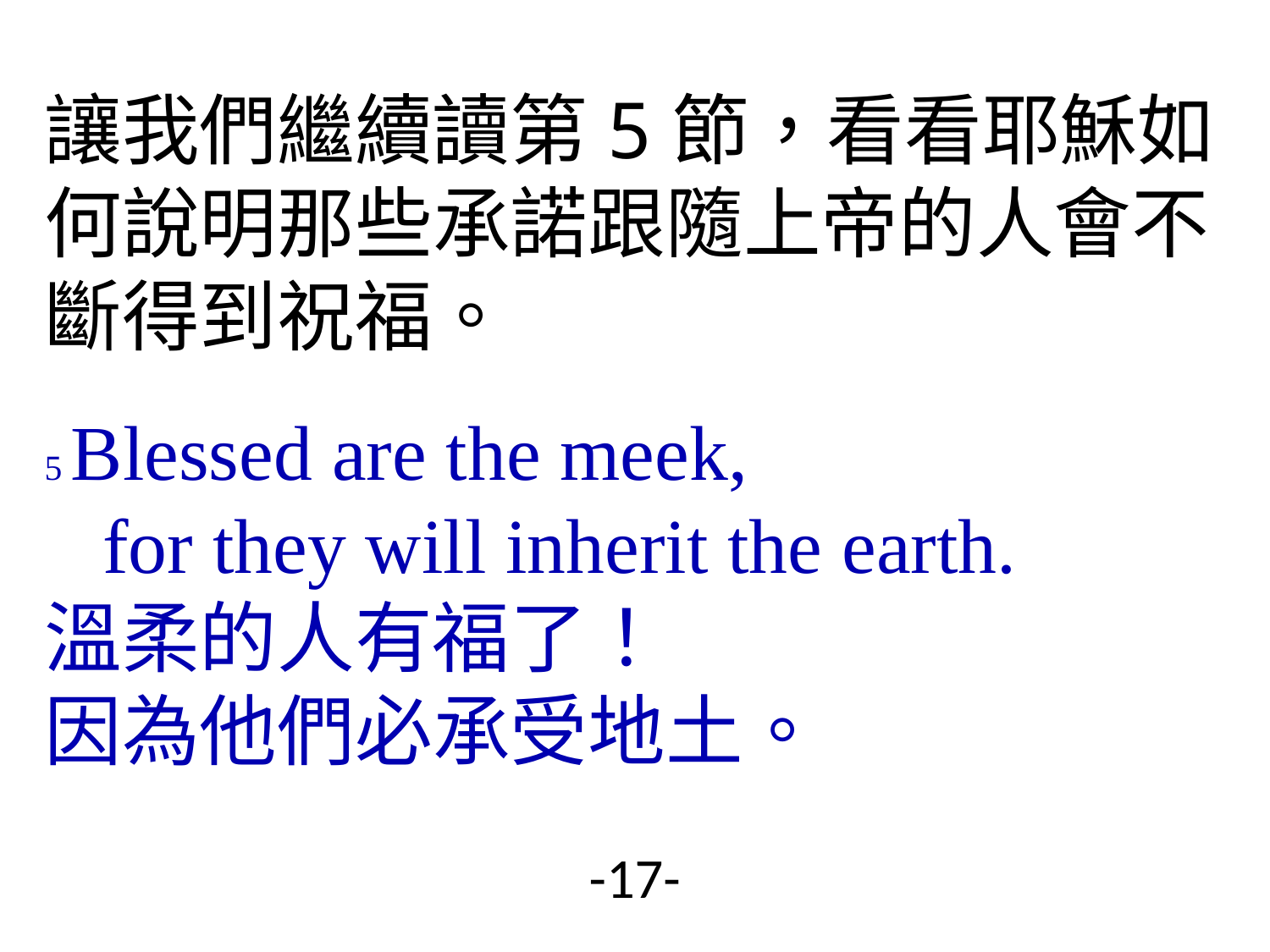

# 讓我們繼續讀第5節，看看耶穌如何說明那些承諾跟隨上帝的人會不斷得到祝福。 5 Blessed are the meek, for they will inherit the earth. 溫柔的人有福了！ 因為他們必承受地土。
-17-